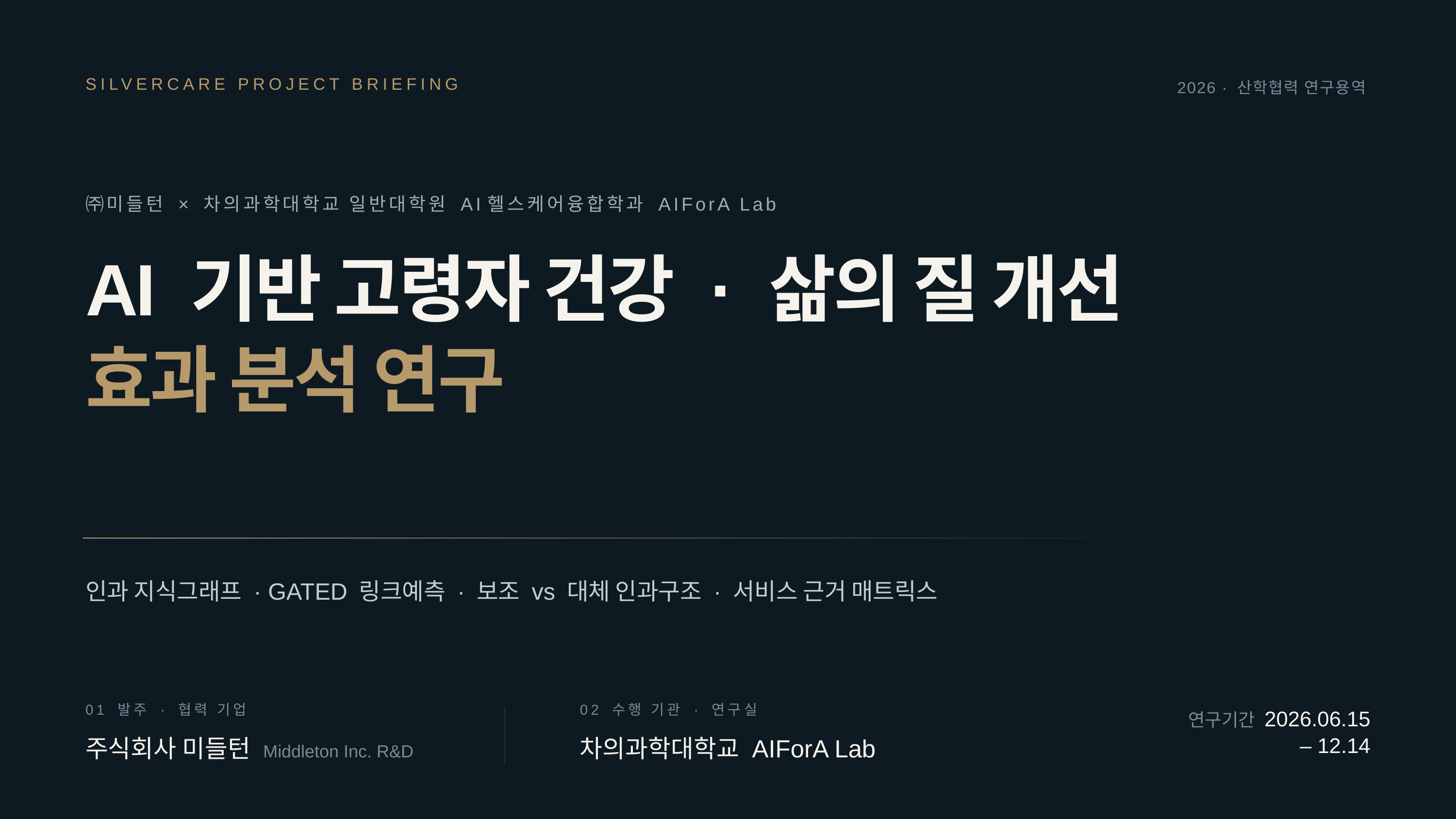

SILVERCARE PROJECT BRIEFING
2026 · 산학협력 연구용역
㈜미들턴 × 차의과학대학교 일반대학원 AI헬스케어융합학과 AIForA Lab
AI 기반 고령자 건강 · 삶의 질 개선 효과 분석 연구

인과 지식그래프 · GATED 링크예측 · 보조 vs 대체 인과구조 · 서비스 근거 매트릭스
01 발주 · 협력 기업
02 수행 기관 · 연구실
연구기간 2026.06.15 – 12.14

주식회사 미들턴 Middleton Inc. R&D
차의과학대학교 AIForA Lab